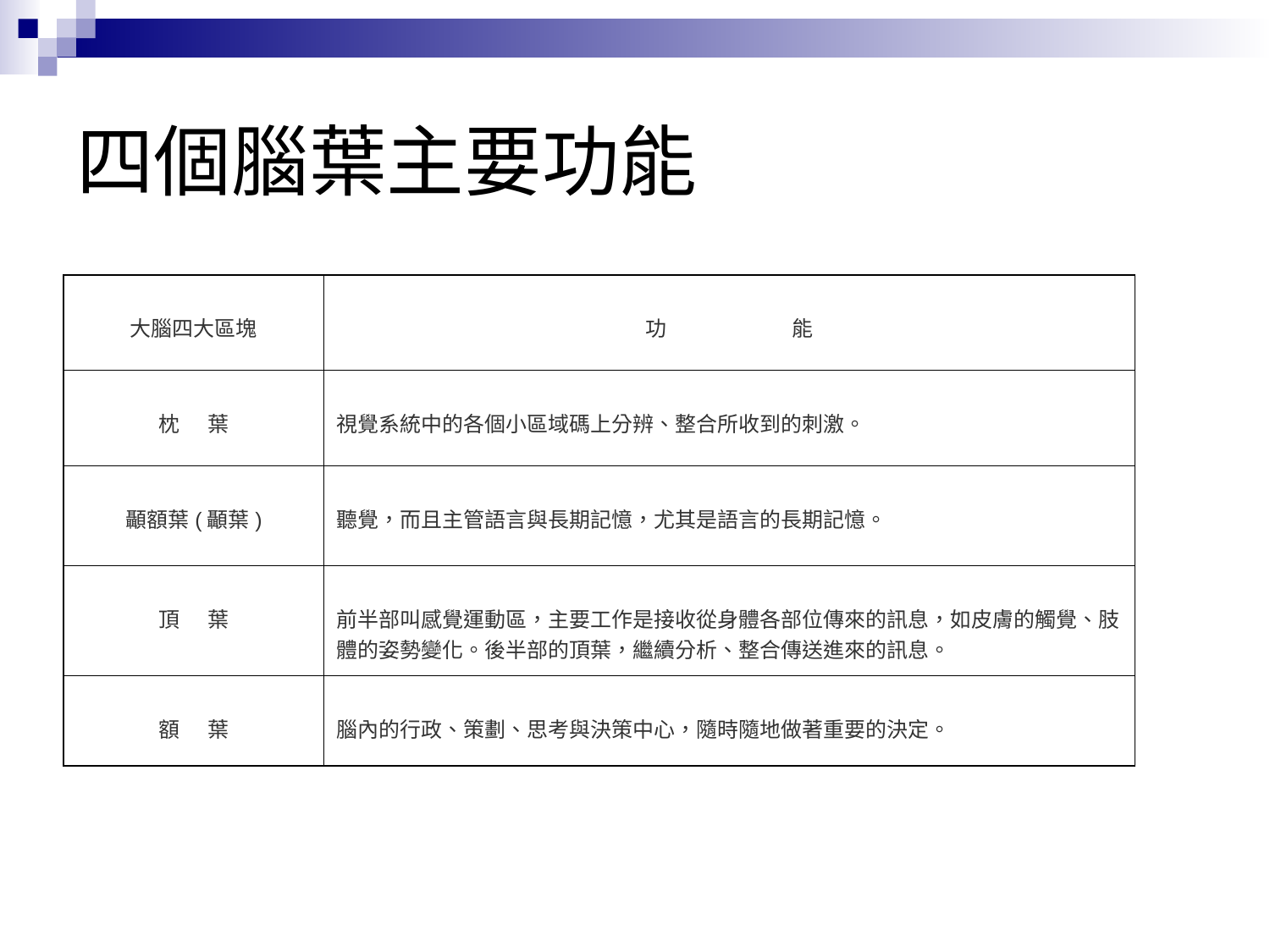

# 四個腦葉主要功能
| 大腦四大區塊 | 功                           能 |
| --- | --- |
| 枕      葉 | 視覺系統中的各個小區域碼上分辨、整合所收到的刺激。 |
| 顳額葉(顳葉) | 聽覺，而且主管語言與長期記憶，尤其是語言的長期記憶。 |
| 頂      葉 | 前半部叫感覺運動區，主要工作是接收從身體各部位傳來的訊息，如皮膚的觸覺、肢體的姿勢變化。後半部的頂葉，繼續分析、整合傳送進來的訊息。 |
| 額      葉 | 腦內的行政、策劃、思考與決策中心，隨時隨地做著重要的決定。 |